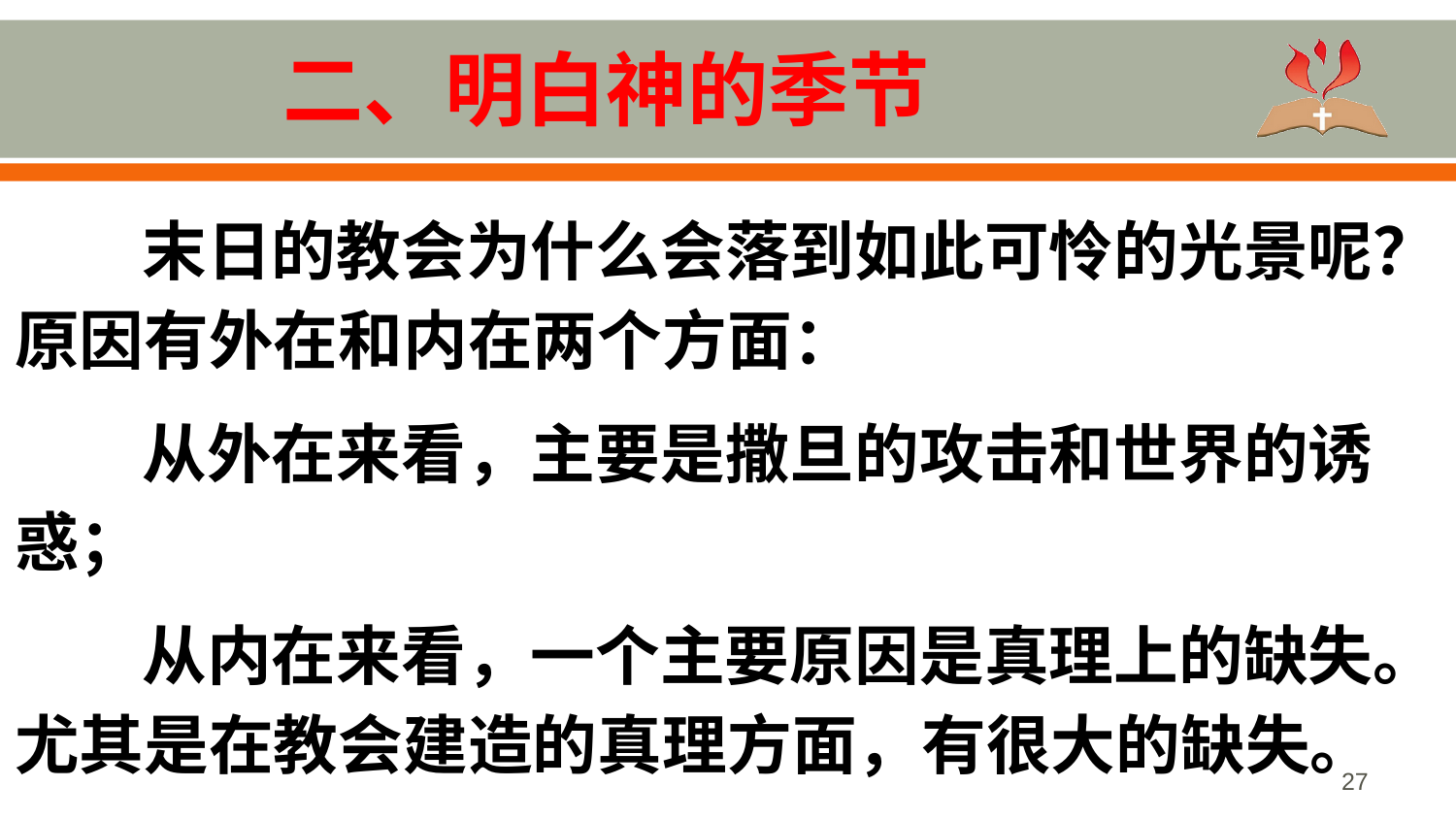

# 二、明白神的季节
末日的教会为什么会落到如此可怜的光景呢？原因有外在和内在两个方面：
从外在来看，主要是撒旦的攻击和世界的诱惑；
从内在来看，一个主要原因是真理上的缺失。尤其是在教会建造的真理方面，有很大的缺失。

27